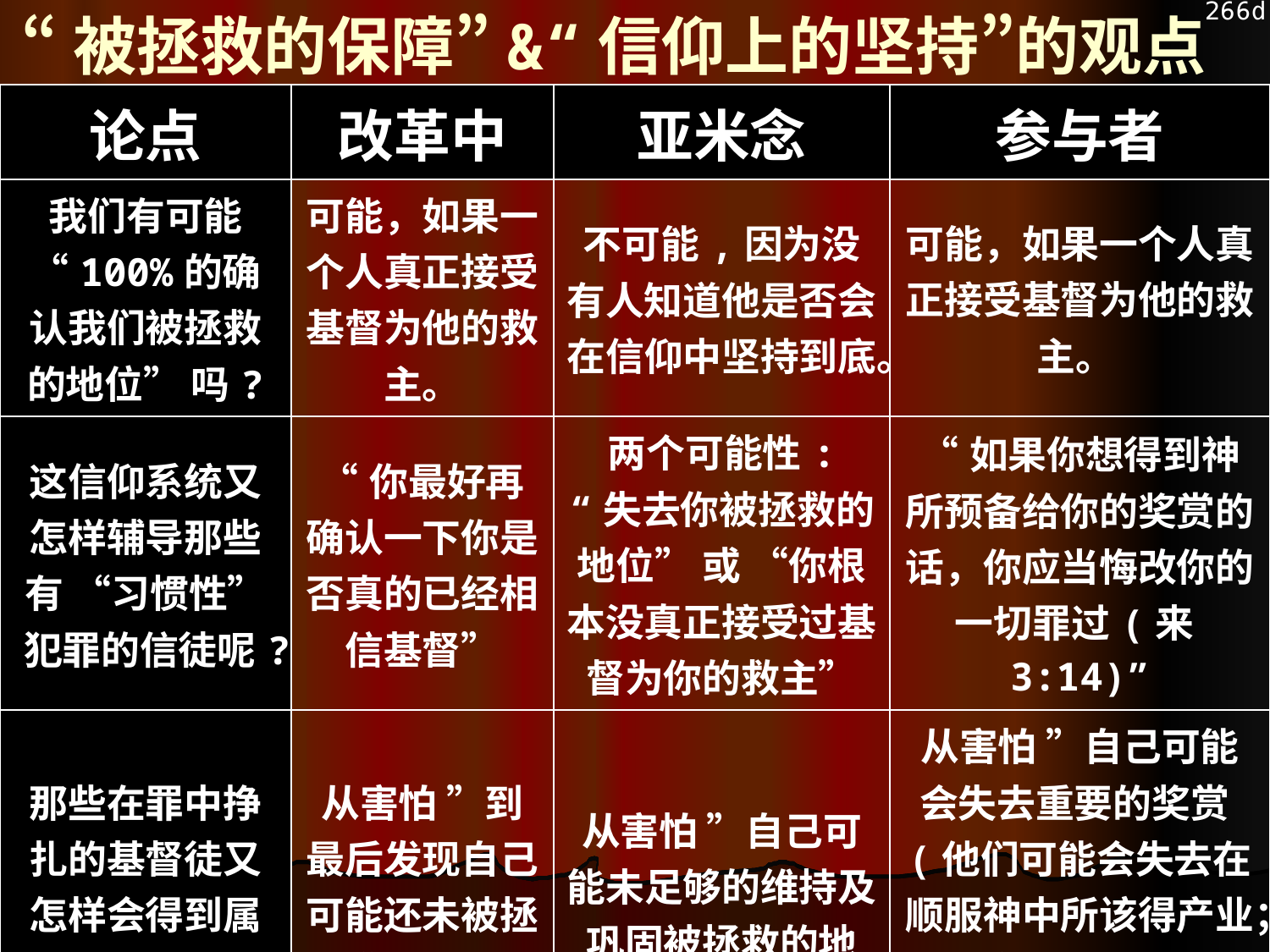

# “被拯救的保障”&“信仰上的坚持”的观点
266d
| 论点 | 改革中 | 亚米念 | 参与者 |
| --- | --- | --- | --- |
| 我们有可能 “100%的确认我们被拯救的地位” 吗? | 可能，如果一个人真正接受基督为他的救主。 | 不可能,因为没有人知道他是否会在信仰中坚持到底。 | 可能，如果一个人真正接受基督为他的救主。 |
| 这信仰系统又怎样辅导那些有 “习惯性” 犯罪的信徒呢? | “你最好再确认一下你是否真的已经相信基督” | 两个可能性: “失去你被拯救的地位” 或 “你根本没真正接受过基督为你的救主” | “如果你想得到神所预备给你的奖赏的话，你应当悔改你的一切罪过(来3:14)” |
| 那些在罪中挣扎的基督徒又怎样会得到属灵上的勉励和鼓舞呢? | 从害怕 ”到最后发现自己可能还未被拯救” 的可能性。 | 从害怕 ”自己可能未足够的维持及巩固被拯救的地位” 的可能性。 | 从害怕 ”自己可能会失去重要的奖赏(他们可能会失去在顺服神中所该得产业；但不会失去他们被拯救的地位)” 的可能性。 |